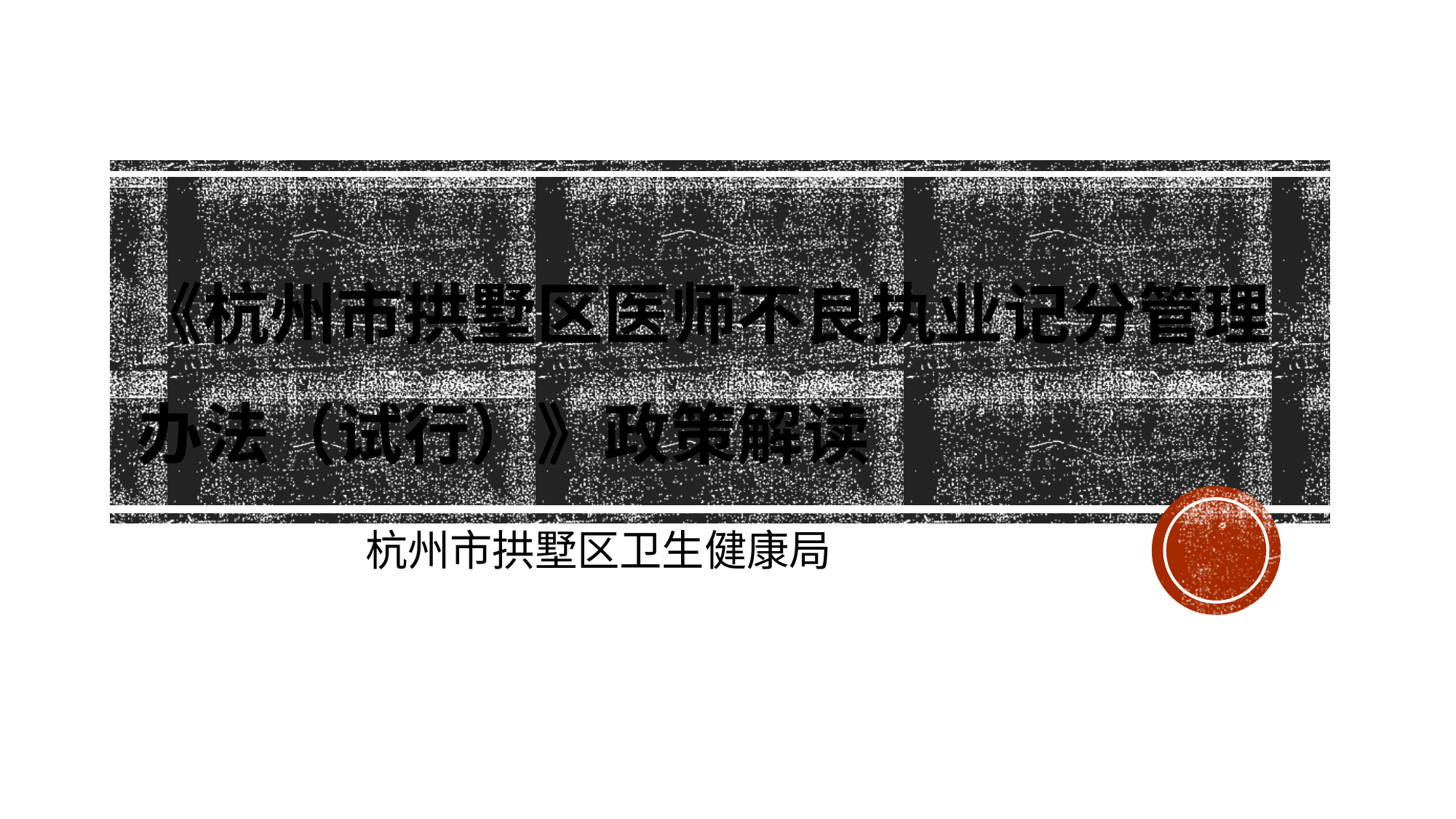

# 《杭州市拱墅区医师不良执业记分管理办法（试行）》政策解读
杭州市拱墅区卫生健康局